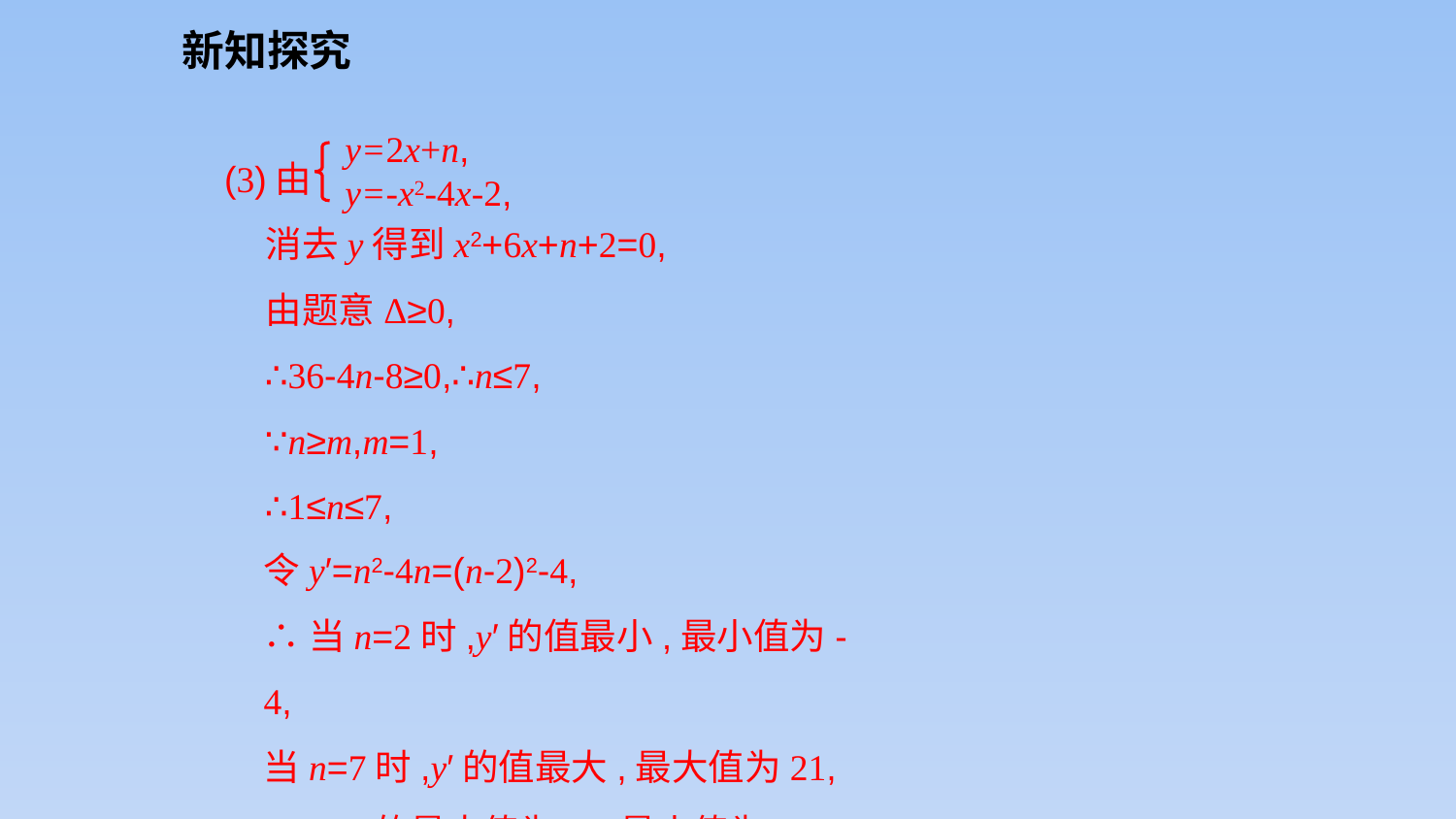

新知探究
y=2x+n,
y=-x2-4x-2,

(3)由
    消去y得到x2+6x+n+2=0,
    由题意Δ≥0,
    ∴36-4n-8≥0,∴n≤7,
    ∵n≥m,m=1,
    ∴1≤n≤7,
令y′=n2-4n=(n-2)2-4,
∴当n=2时,y′的值最小,最小值为-4,
当n=7时,y′的值最大,最大值为21,
∴n2-4n的最大值为21,最小值为-4.